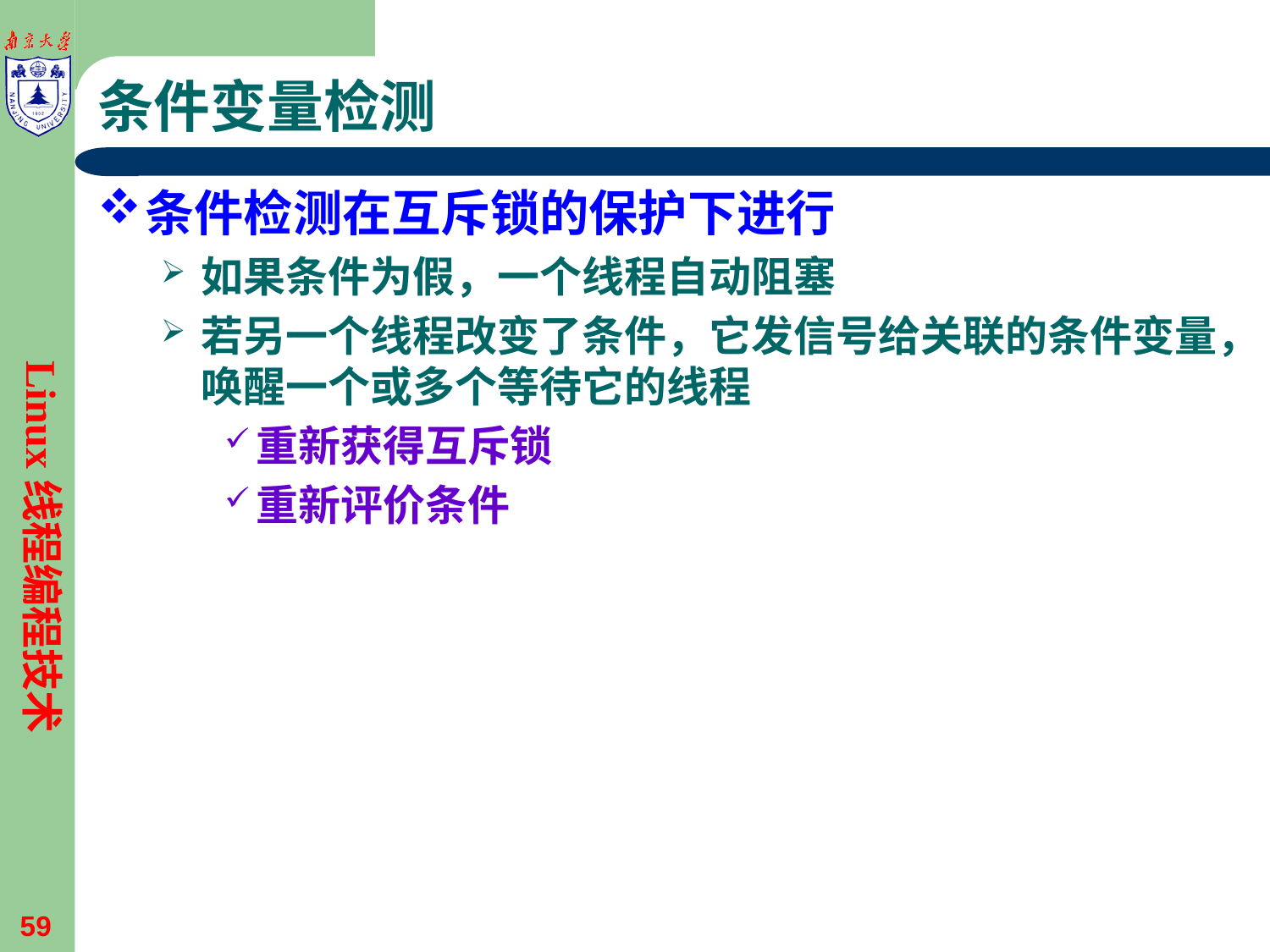

# 条件变量检测
条件检测在互斥锁的保护下进行
如果条件为假，一个线程自动阻塞
若另一个线程改变了条件，它发信号给关联的条件变量，唤醒一个或多个等待它的线程
重新获得互斥锁
重新评价条件

Linux线程编程技术
59